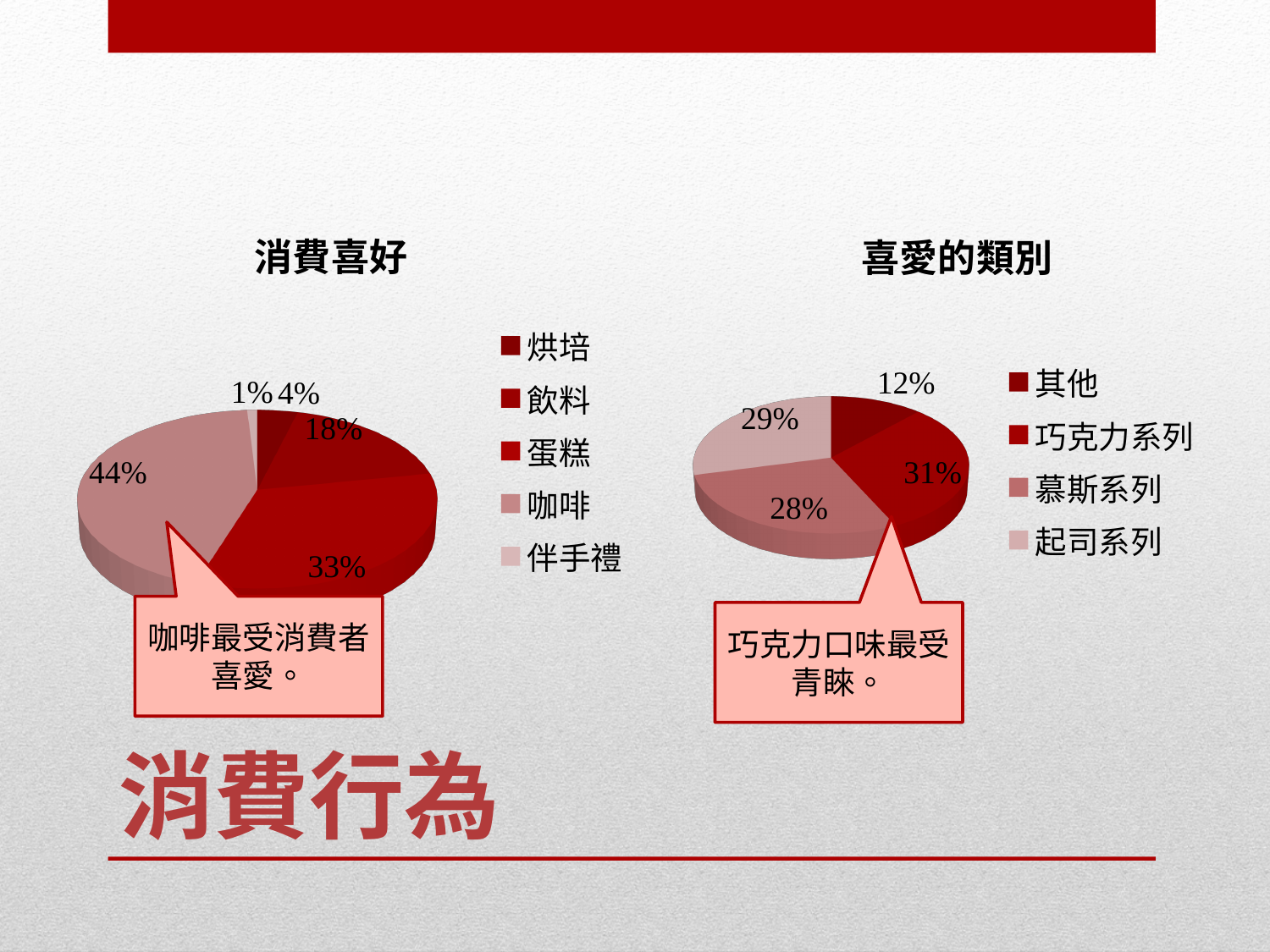

[unsupported chart]

[unsupported chart]

咖啡最受消費者喜愛。
巧克力口味最受青睞。
# 消費行為